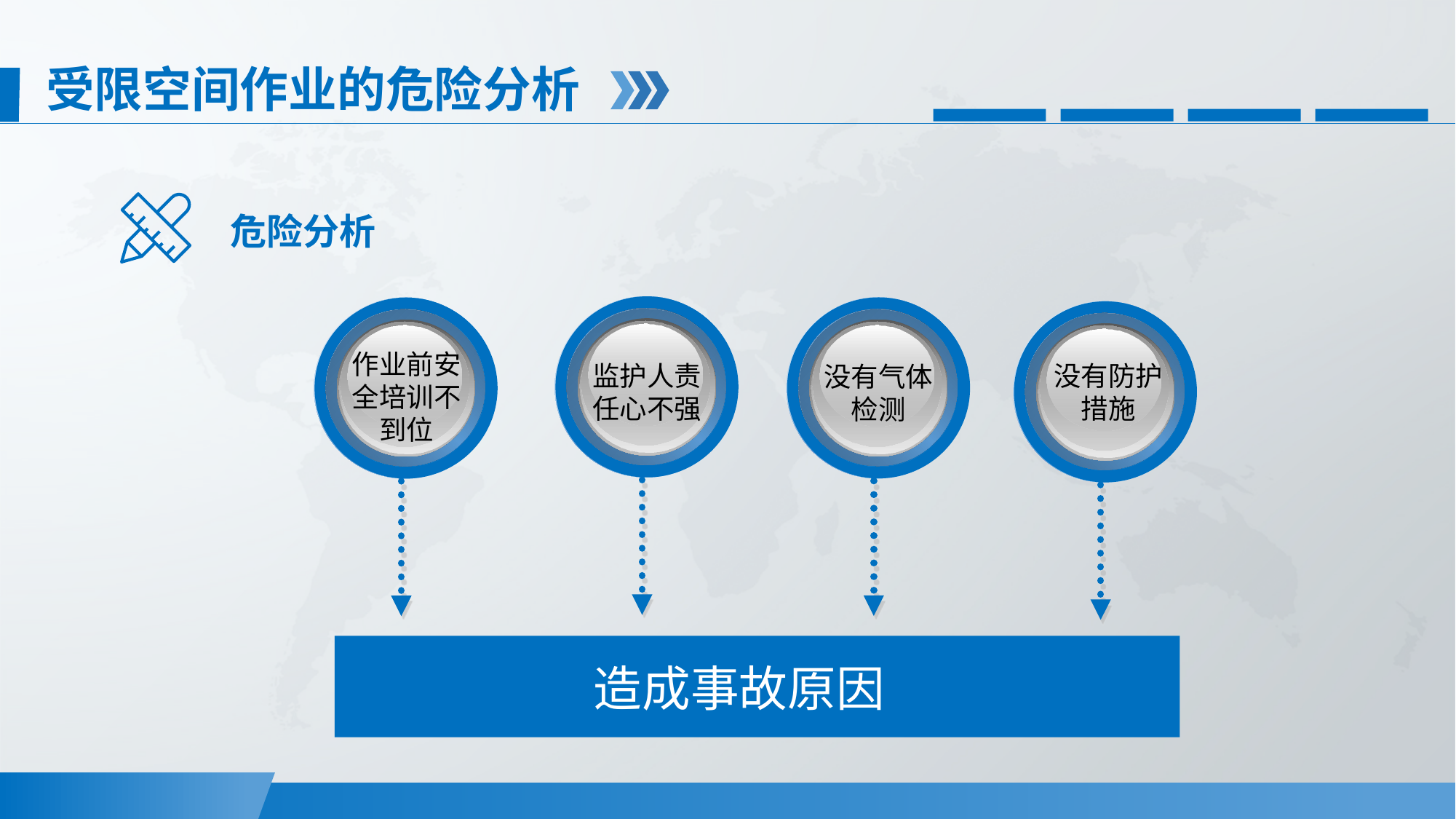

受限空间作业的危险分析

危险分析

作业前安全培训不到位
没有防护措施
监护人责任心不强
没有气体检测

造成事故原因